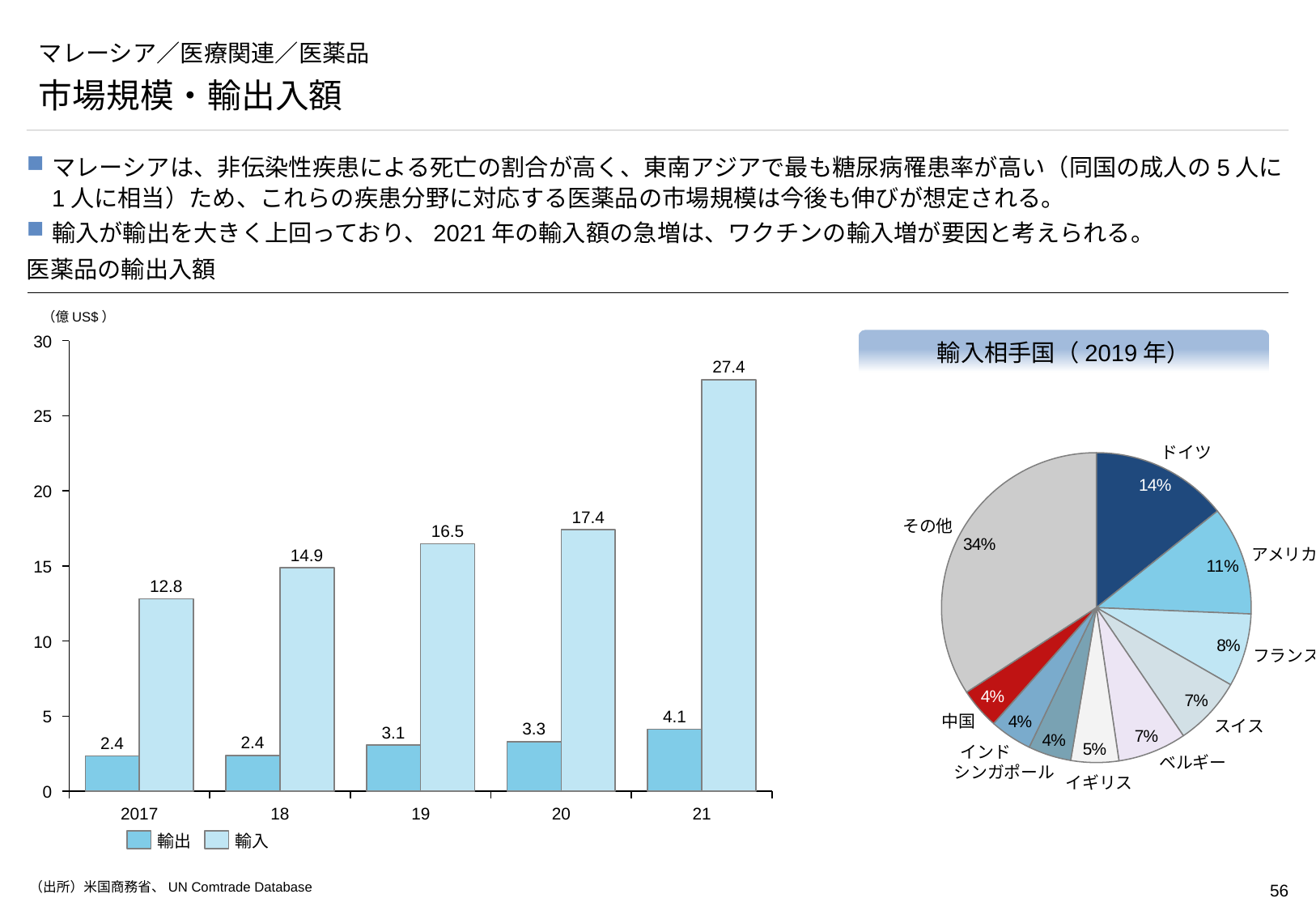

# マレーシア／医療関連／医薬品
市場規模・輸出入額
マレーシアは、非伝染性疾患による死亡の割合が高く、東南アジアで最も糖尿病罹患率が高い（同国の成人の5人に1人に相当）ため、これらの疾患分野に対応する医薬品の市場規模は今後も伸びが想定される。
輸入が輸出を大きく上回っており、2021年の輸入額の急増は、ワクチンの輸入増が要因と考えられる。
医薬品の輸出入額
（億US$）

### Chart

| Category |  |  |
|---|---|---|
輸入相手国（2019年）
30
27.4
25

### Chart

| Category |  |
|---|---|
ドイツ
20
17.4
その他
16.5
アメリカ
14.9
15
12.8
10
フランス
4.1
5
中国
スイス
3.3
3.1
2.4
2.4
インド
ベルギー
シンガポール
イギリス
0
2017
18
19
20
21
輸出
輸入

（出所）米国商務省、UN Comtrade Database